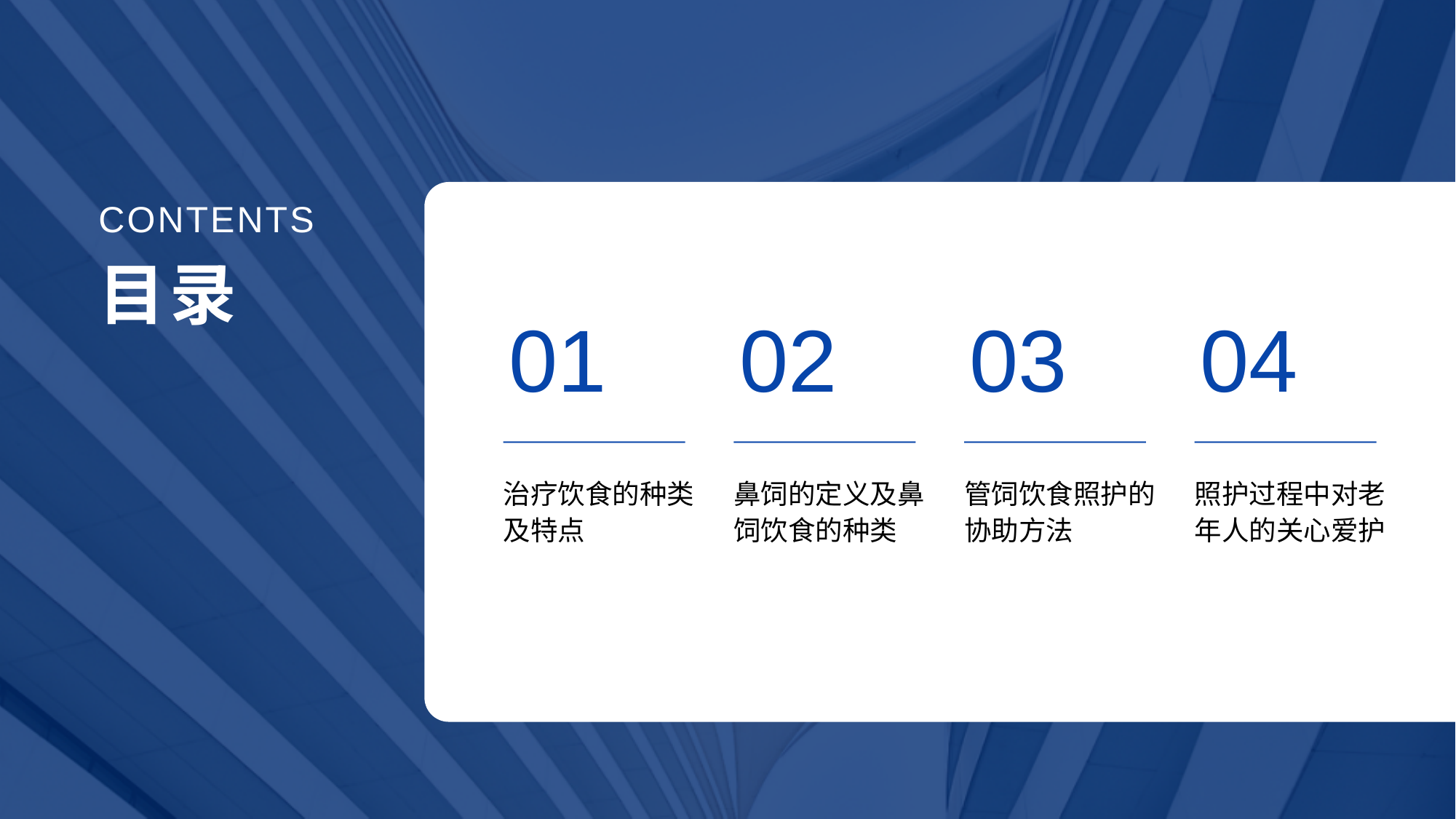

CONTENTS
目录
01
02
03
04

治疗饮食的种类及特点
鼻饲的定义及鼻饲饮食的种类
管饲饮食照护的协助方法
照护过程中对老年人的关心爱护